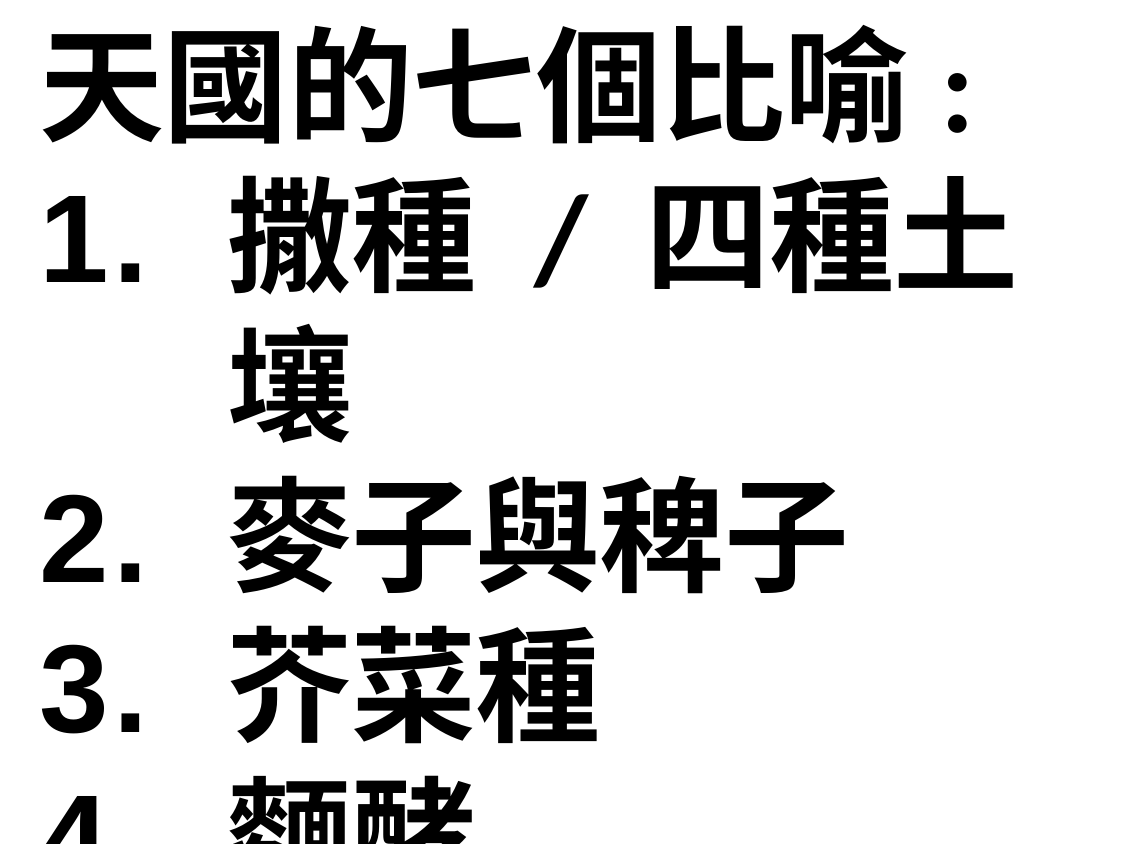

天國的七個比喻:
撒種 / 四種土壤
麥子與稗子
芥菜種
麵酵

田裡的寶藏
珍貴的珍珠
撒網